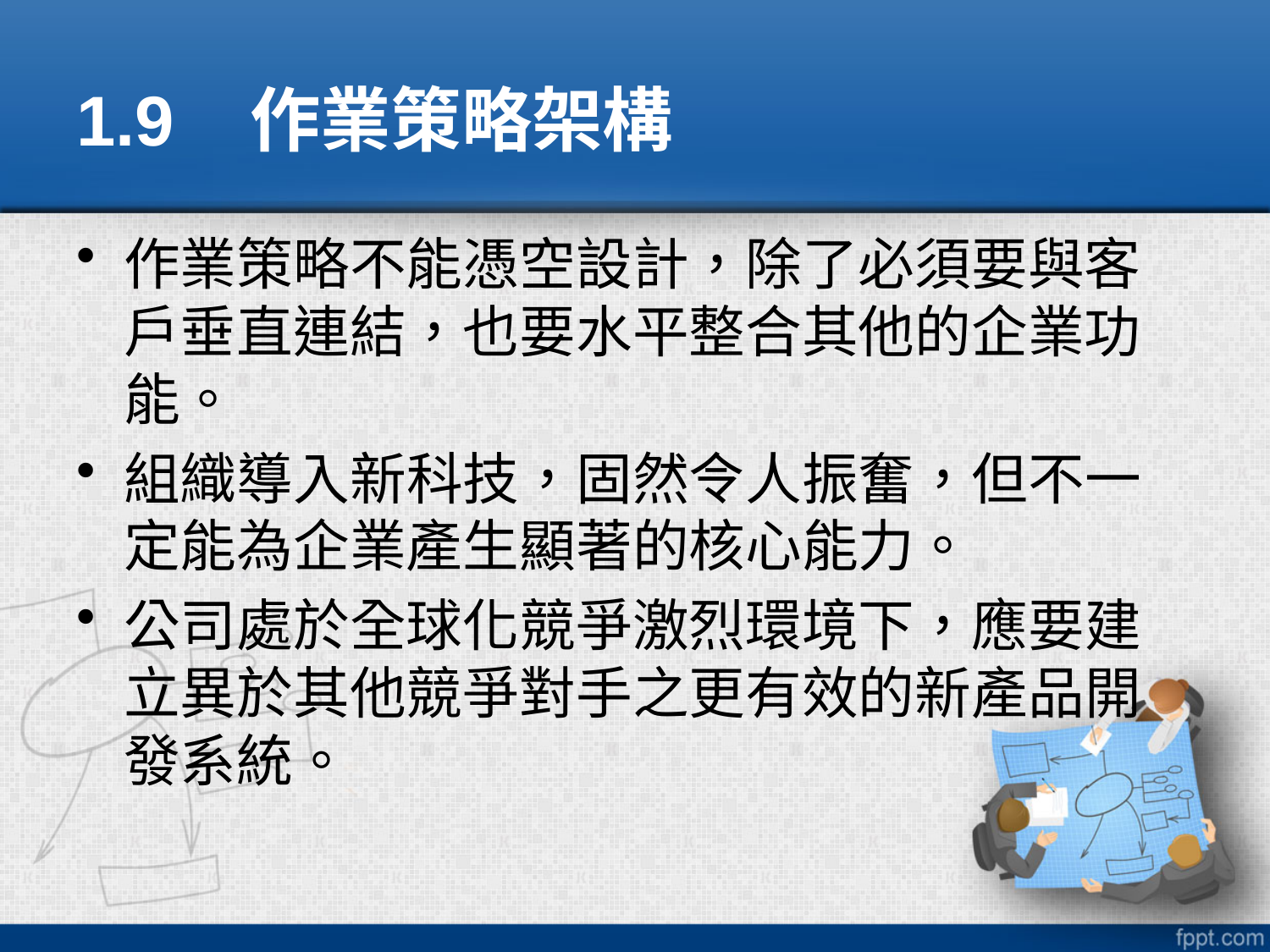

# 1.9   作業策略架構
作業策略不能憑空設計，除了必須要與客戶垂直連結，也要水平整合其他的企業功能。
組織導入新科技，固然令人振奮，但不一定能為企業產生顯著的核心能力。
公司處於全球化競爭激烈環境下，應要建立異於其他競爭對手之更有效的新產品開發系統。